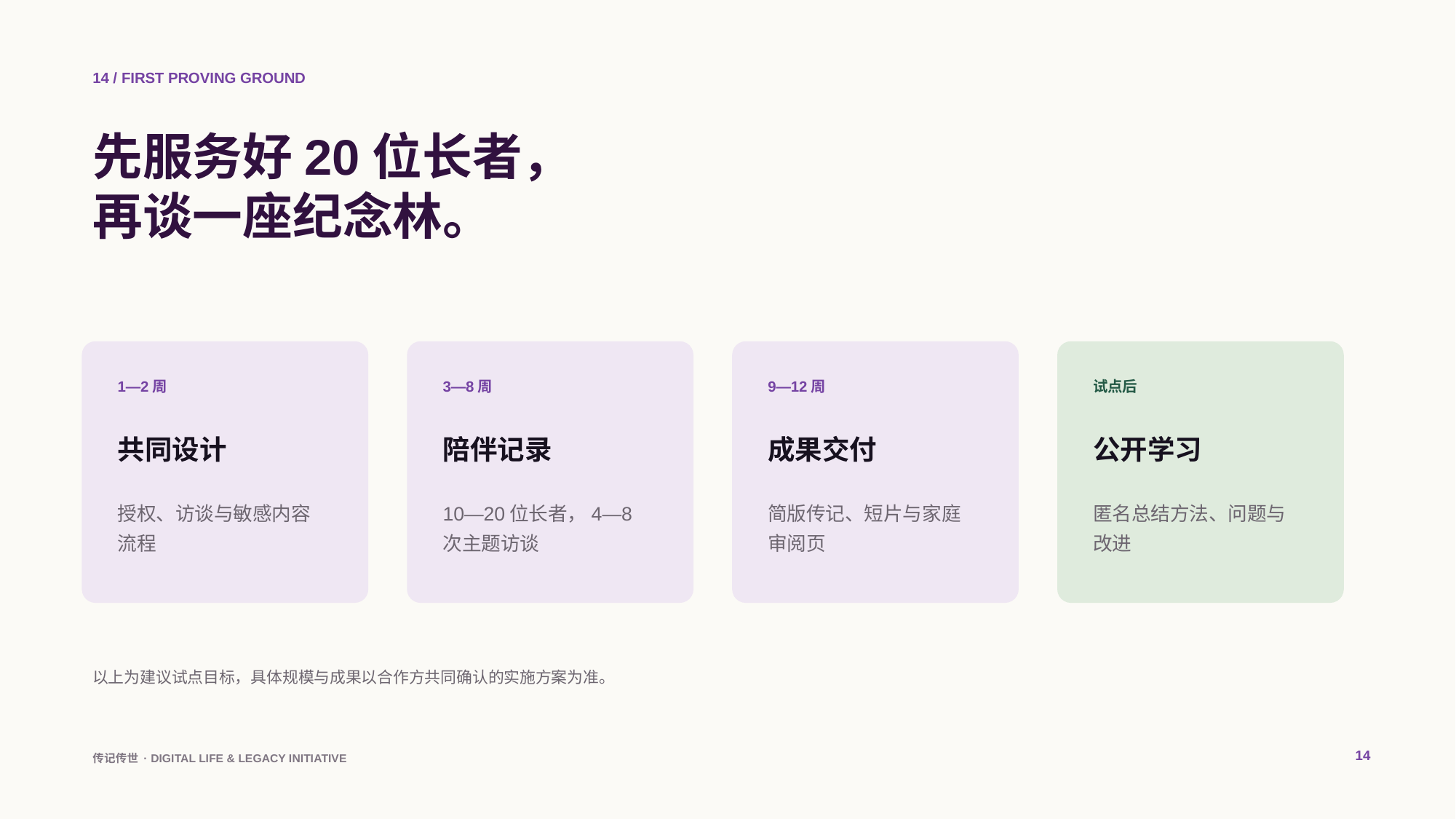

14 / FIRST PROVING GROUND
先服务好20位长者，
再谈一座纪念林。

1—2周
3—8周
9—12周
试点后
共同设计
陪伴记录
成果交付
公开学习
授权、访谈与敏感内容流程
10—20位长者，4—8次主题访谈
简版传记、短片与家庭审阅页
匿名总结方法、问题与改进
以上为建议试点目标，具体规模与成果以合作方共同确认的实施方案为准。
14
传记传世 · DIGITAL LIFE & LEGACY INITIATIVE